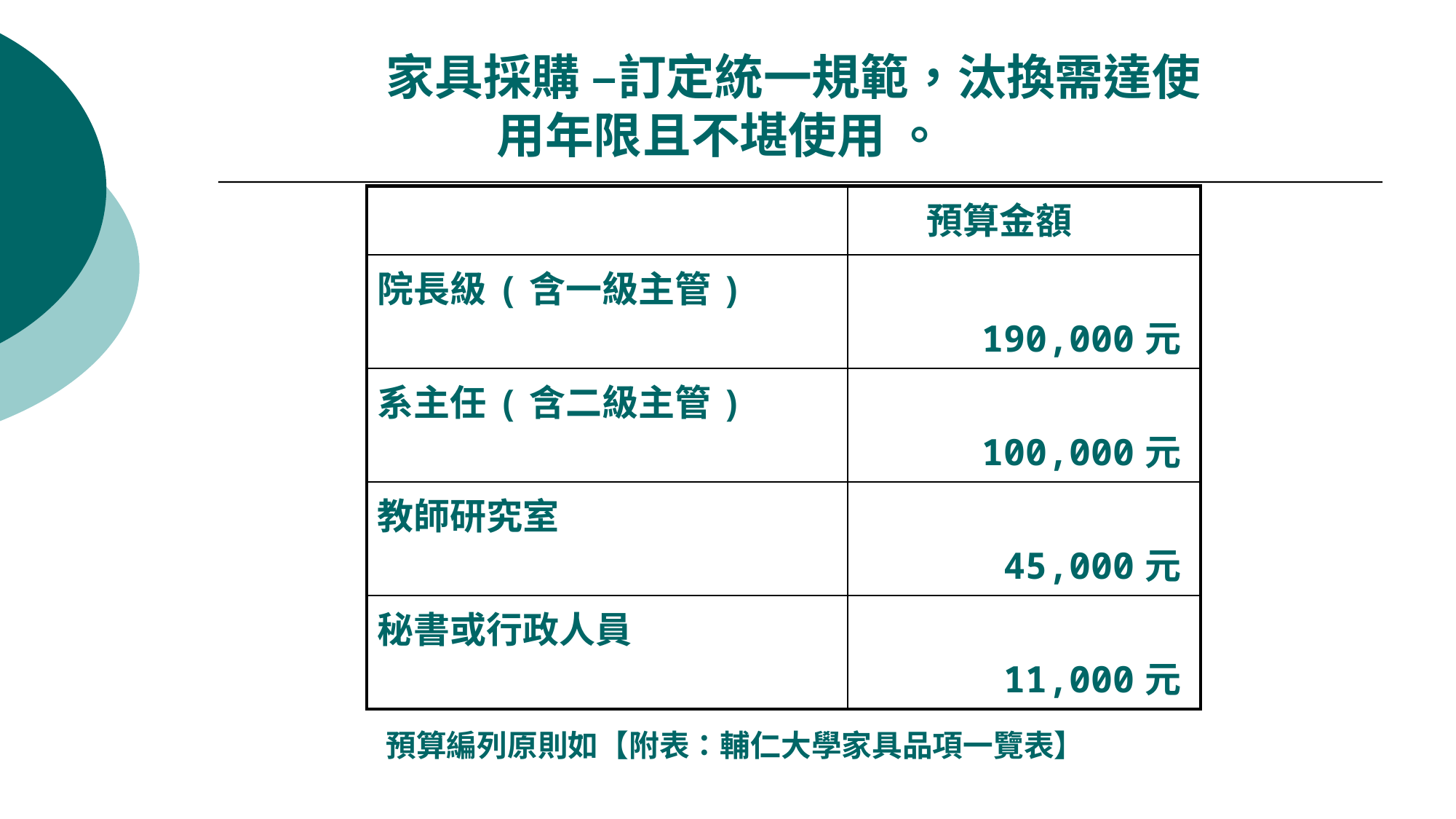

家具採購 –訂定統一規範，汰換需達使
          用年限且不堪使用 。
|  | 預算金額 |
| --- | --- |
| 院長級(含一級主管) | 190,000元 |
| 系主任(含二級主管) | 100,000元 |
| 教師研究室 | 45,000元 |
| 秘書或行政人員 | 11,000元 |
預算編列原則如【附表：輔仁大學家具品項一覽表】